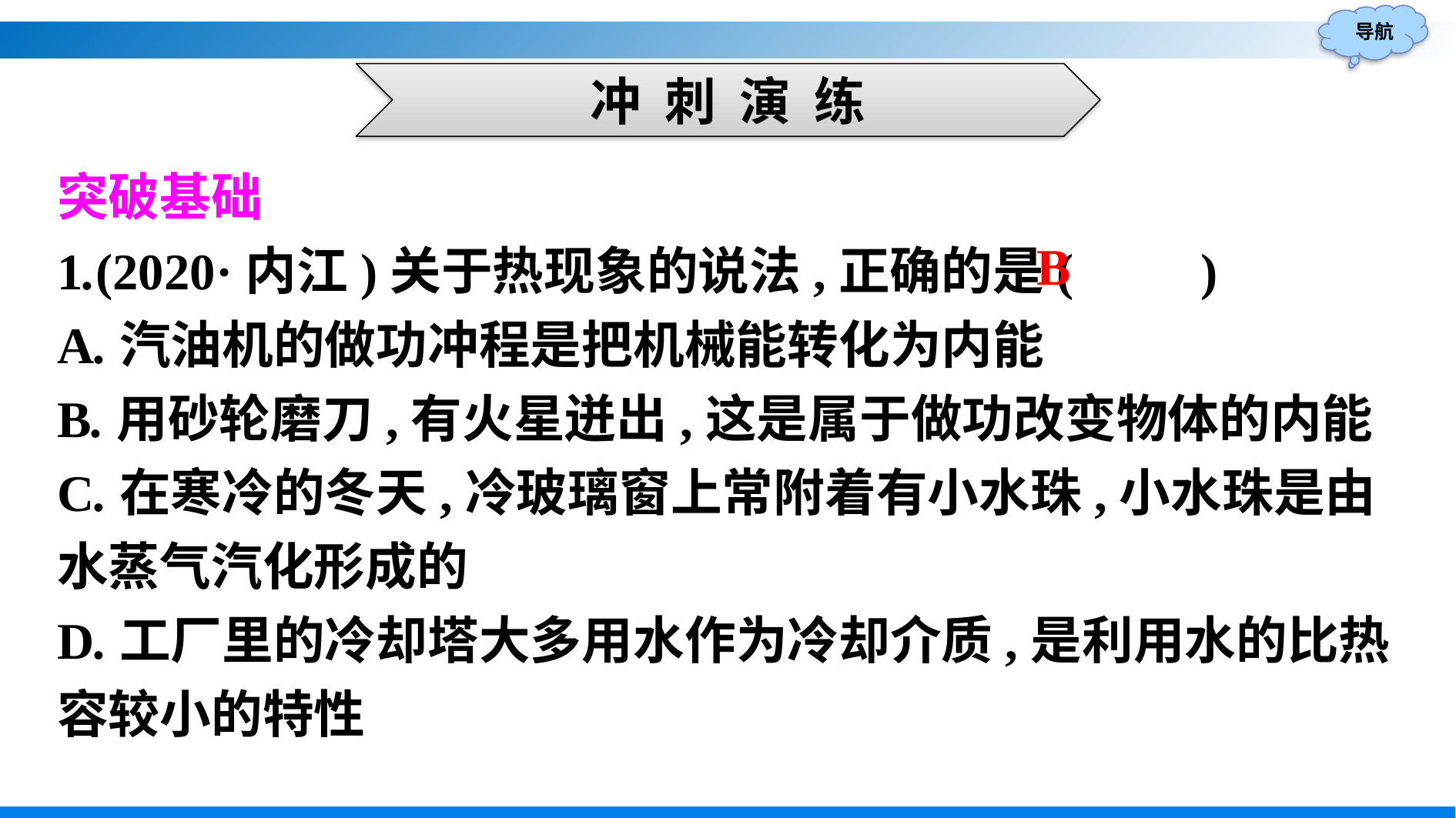

冲  刺  演  练
突破基础
1.(2020·内江)关于热现象的说法,正确的是(　　)
A.汽油机的做功冲程是把机械能转化为内能
B.用砂轮磨刀,有火星迸出,这是属于做功改变物体的内能
C.在寒冷的冬天,冷玻璃窗上常附着有小水珠,小水珠是由水蒸气汽化形成的
D.工厂里的冷却塔大多用水作为冷却介质,是利用水的比热容较小的特性
B